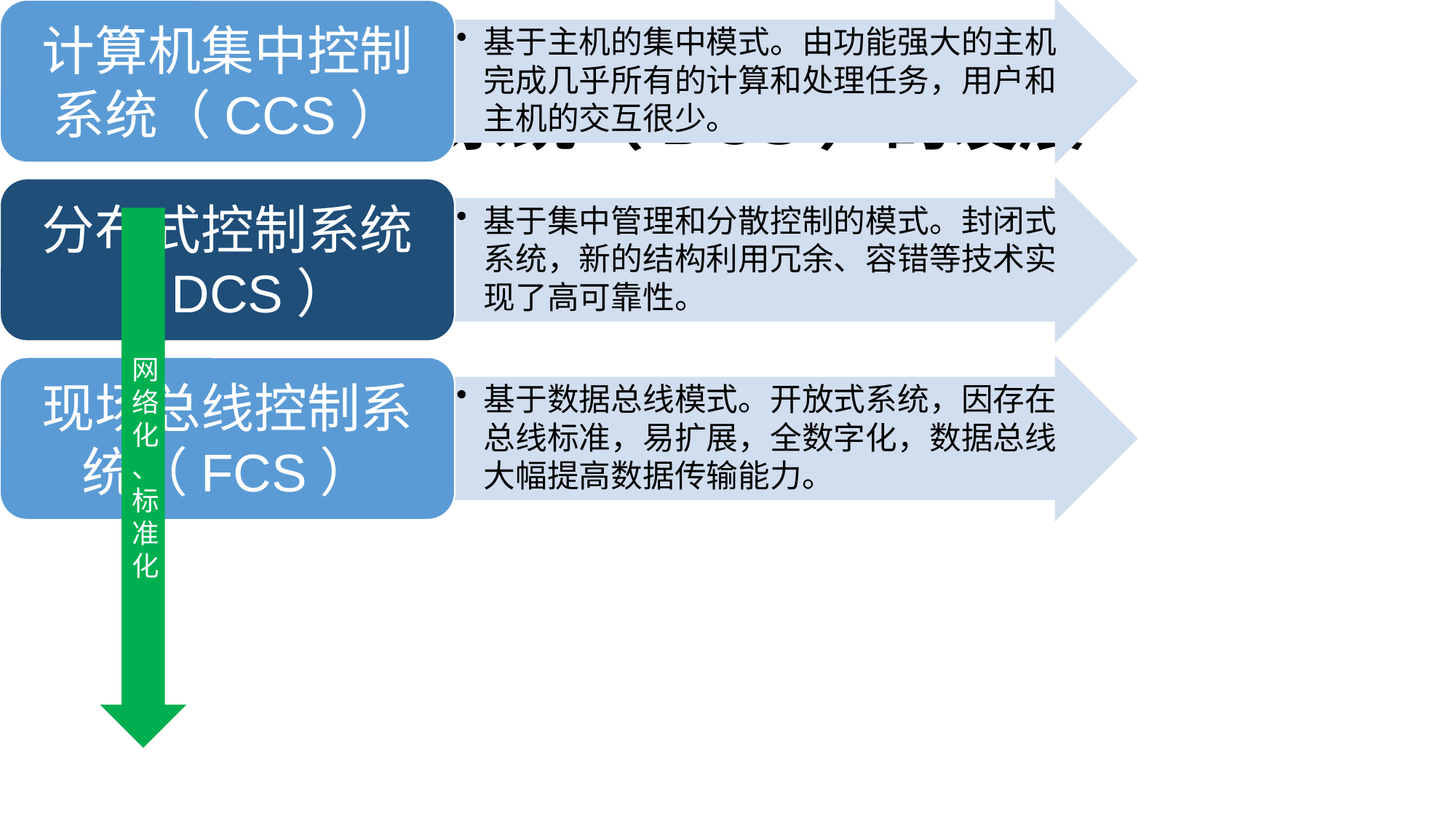

# 分布式控制系统（DCS）的发展
网络化、标准化
基于主机的集中模式。由功能强大的主机完成几乎所有的计算和处理任务，用户和主机的交互很少。
计算机集中控制系统（CCS）
基于集中管理和分散控制的模式。封闭式系统，新的结构利用冗余、容错等技术实现了高可靠性。
分布式控制系统（DCS）
基于数据总线模式。开放式系统，因存在总线标准，易扩展，全数字化，数据总线大幅提高数据传输能力。
现场总线控制系统（FCS）